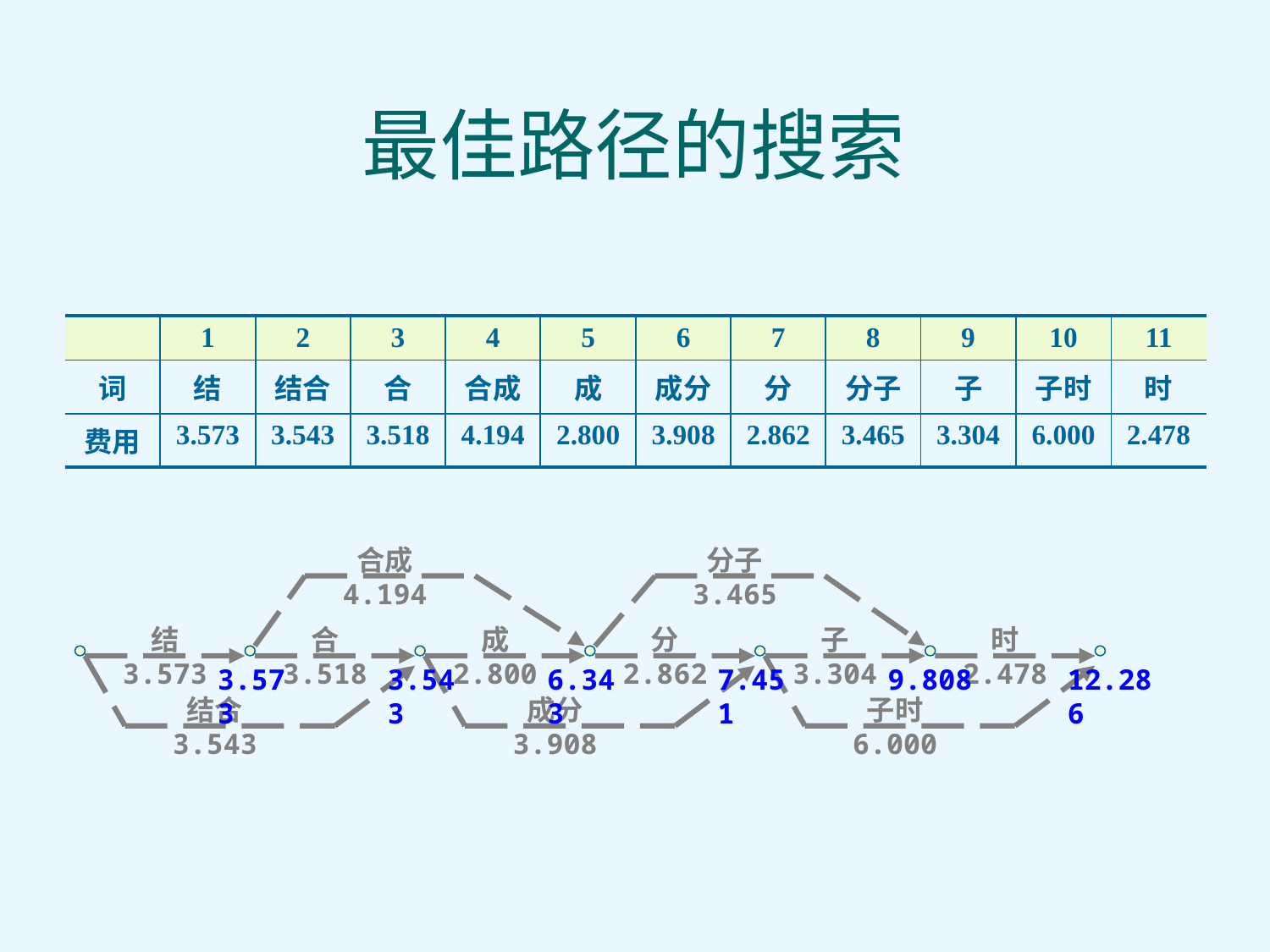

# 最佳路径的搜索
|  | 1 | 2 | 3 | 4 | 5 | 6 | 7 | 8 | 9 | 10 | 11 |
| --- | --- | --- | --- | --- | --- | --- | --- | --- | --- | --- | --- |
| 词 | 结 | 结合 | 合 | 合成 | 成 | 成分 | 分 | 分子 | 子 | 子时 | 时 |
| 费用 | 3.573 | 3.543 | 3.518 | 4.194 | 2.800 | 3.908 | 2.862 | 3.465 | 3.304 | 6.000 | 2.478 |
合成
4.194
分子
3.465

结
3.573
合
3.518
成
2.800
分
2.862
子
3.304
时
2.478

3.573

3.543

6.343

7.451

9.808

12.286

结合
3.543
成分
3.908
子时
6.000